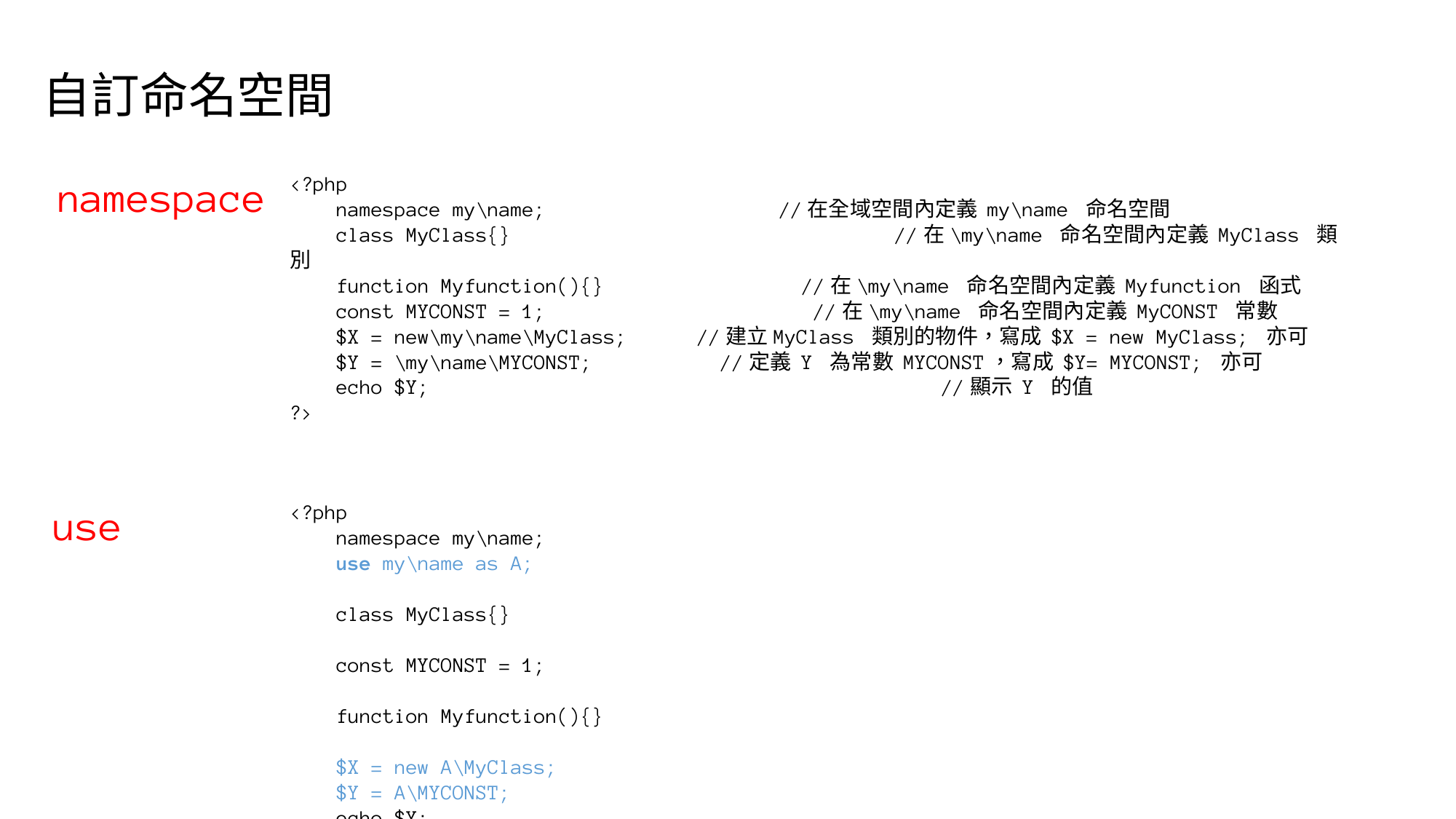

# 自訂命名空間
namespace
<?php
    namespace my\name;                    //在全域空間內定義 my\name 命名空間
    class MyClass{}                                 //在\my\name 命名空間內定義 MyClass 類別
    function Myfunction(){}                 //在\my\name 命名空間內定義 Myfunction 函式
    const MYCONST = 1;                       //在\my\name 命名空間內定義 MyCONST 常數
    $X = new\my\name\MyClass;      //建立MyClass 類別的物件，寫成 $X = new MyClass; 亦可
    $Y = \my\name\MYCONST;           //定義 Y 為常數 MYCONST，寫成 $Y= MYCONST; 亦可
    echo $Y;                                            //顯示 Y 的值
?>
use
<?php
    namespace my\name;
    use my\name as A;
    class MyClass{}
    const MYCONST = 1;
    function Myfunction(){}
    $X = new A\MyClass;
    $Y = A\MYCONST;
    echo $Y;
?>